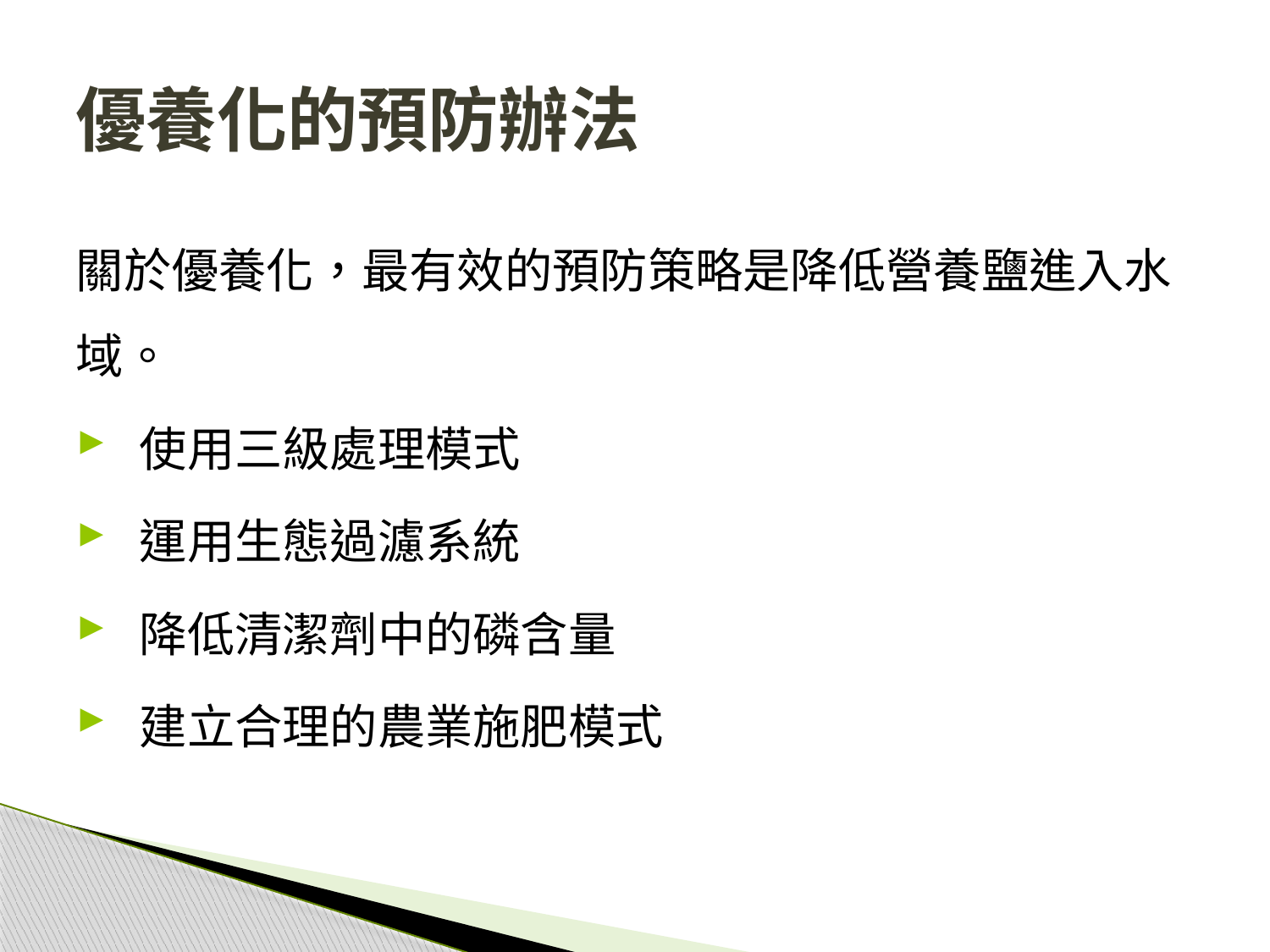

# 優養化的預防辦法
關於優養化，最有效的預防策略是降低營養鹽進入水域。
使用三級處理模式
運用生態過濾系統
降低清潔劑中的磷含量
建立合理的農業施肥模式